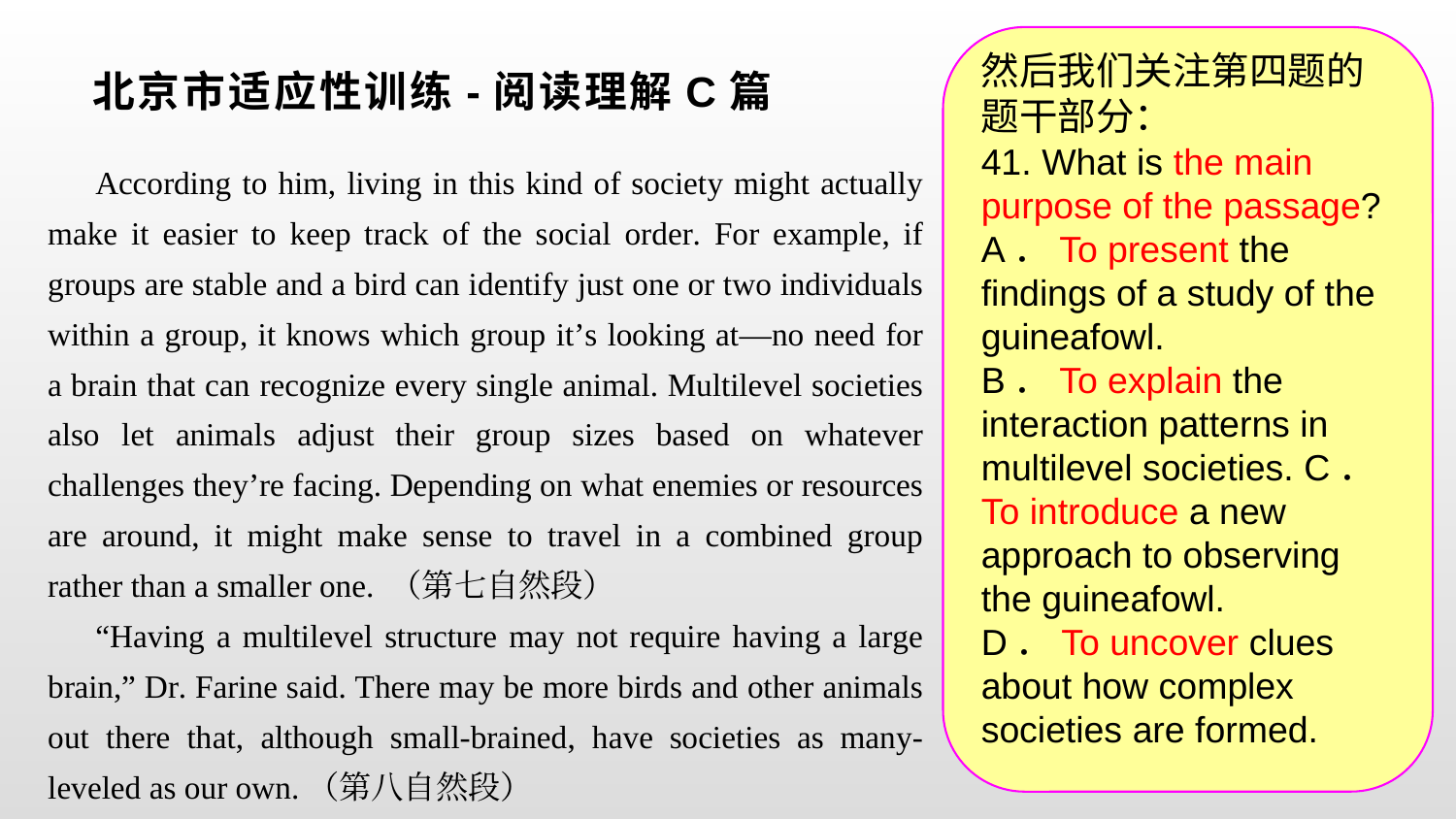

然后我们关注第四题的题干部分：
41. What is the main purpose of the passage?
A．To present the findings of a study of the guineafowl.
B．To explain the interaction patterns in multilevel societies. C．To introduce a new approach to observing the guineafowl.
D．To uncover clues about how complex societies are formed.

# 北京市适应性训练-阅读理解C篇
According to him, living in this kind of society might actually make it easier to keep track of the social order. For example, if groups are stable and a bird can identify just one or two individuals within a group, it knows which group it’s looking at—no need for a brain that can recognize every single animal. Multilevel societies also let animals adjust their group sizes based on whatever challenges they’re facing. Depending on what enemies or resources are around, it might make sense to travel in a combined group rather than a smaller one. （第七自然段）
“Having a multilevel structure may not require having a large brain,” Dr. Farine said. There may be more birds and other animals out there that, although small-brained, have societies as many-leveled as our own.（第八自然段）